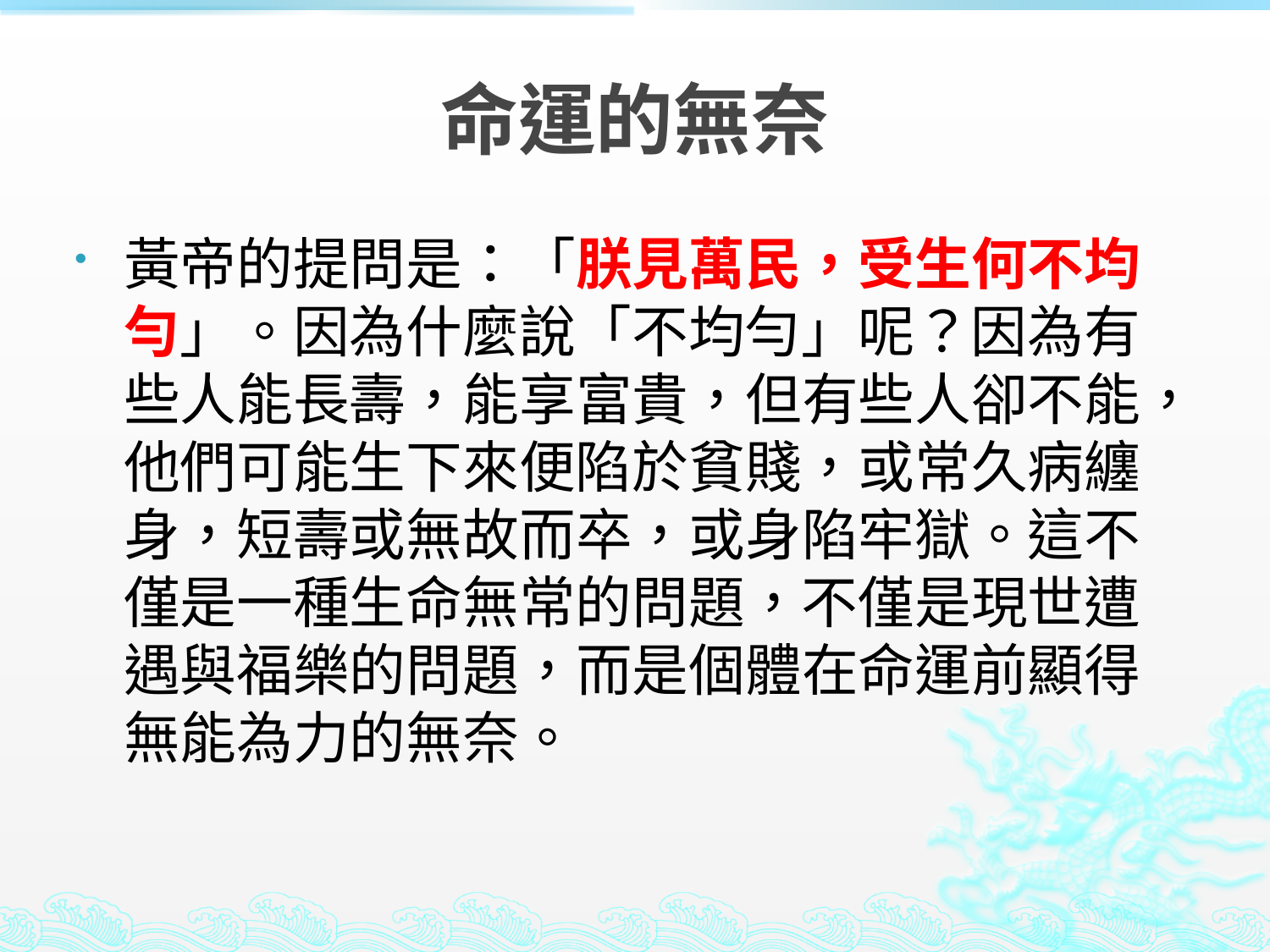

# 命運的無奈
黃帝的提問是：「朕見萬民，受生何不均勻」。因為什麼說「不均勻」呢？因為有些人能長壽，能享富貴，但有些人卻不能，他們可能生下來便陷於貧賤，或常久病纏身，短壽或無故而卒，或身陷牢獄。這不僅是一種生命無常的問題，不僅是現世遭遇與福樂的問題，而是個體在命運前顯得無能為力的無奈。